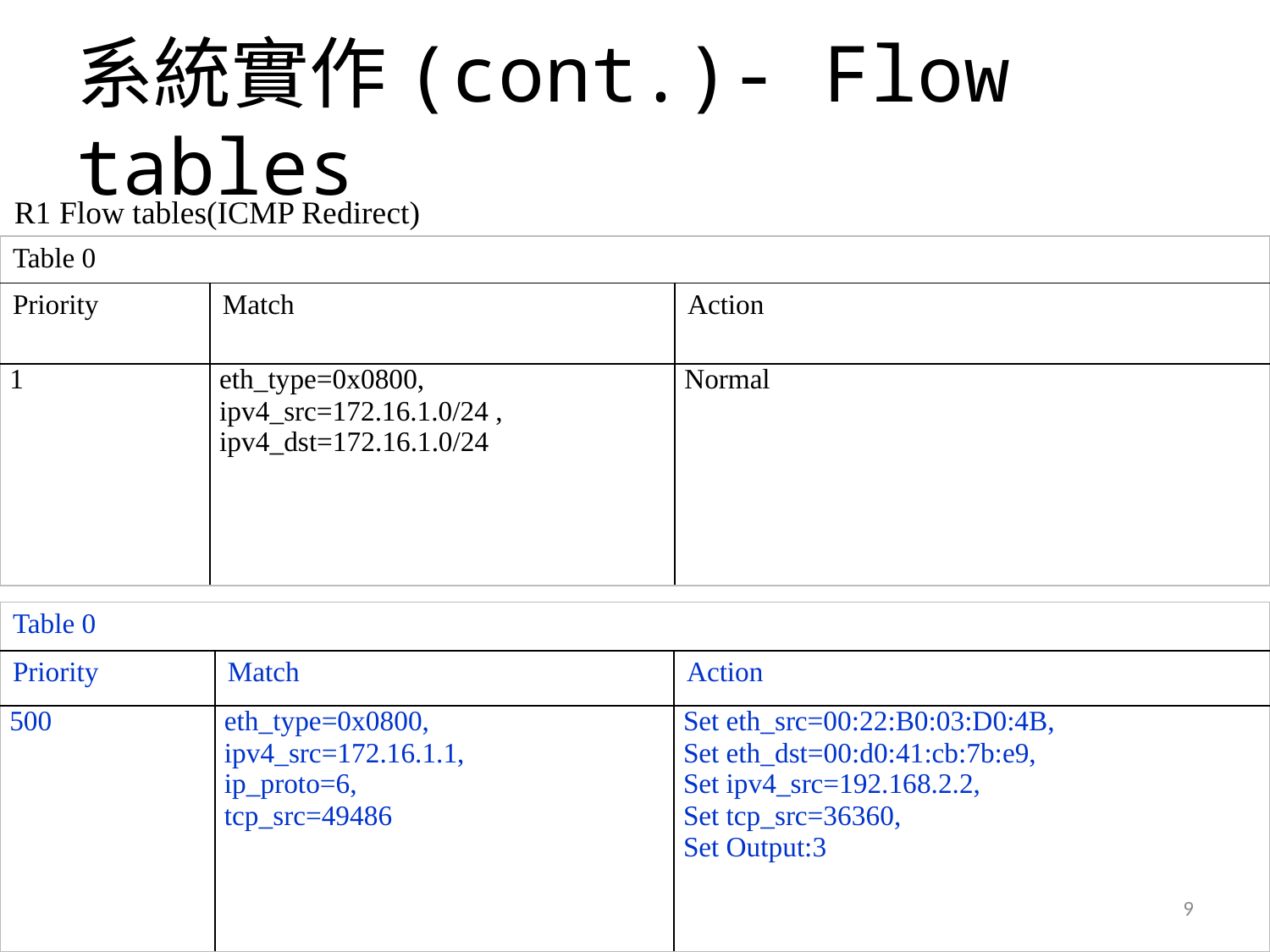

# 系統實作(cont.)- Flow tables
R1 Flow tables(ICMP Redirect)
| Table 0 |  |  |
| --- | --- | --- |
| Priority | Match | Action |
| 1 | eth\_type=0x0800, ipv4\_src=172.16.1.0/24 , ipv4\_dst=172.16.1.0/24 | Normal |
| Table 0 |  |  |
| --- | --- | --- |
| Priority | Match | Action |
| 500 | eth\_type=0x0800, ipv4\_src=172.16.1.1, ip\_proto=6, tcp\_src=49486 | Set eth\_src=00:22:B0:03:D0:4B, Set eth\_dst=00:d0:41:cb:7b:e9, Set ipv4\_src=192.168.2.2, Set tcp\_src=36360, Set Output:3 |
9